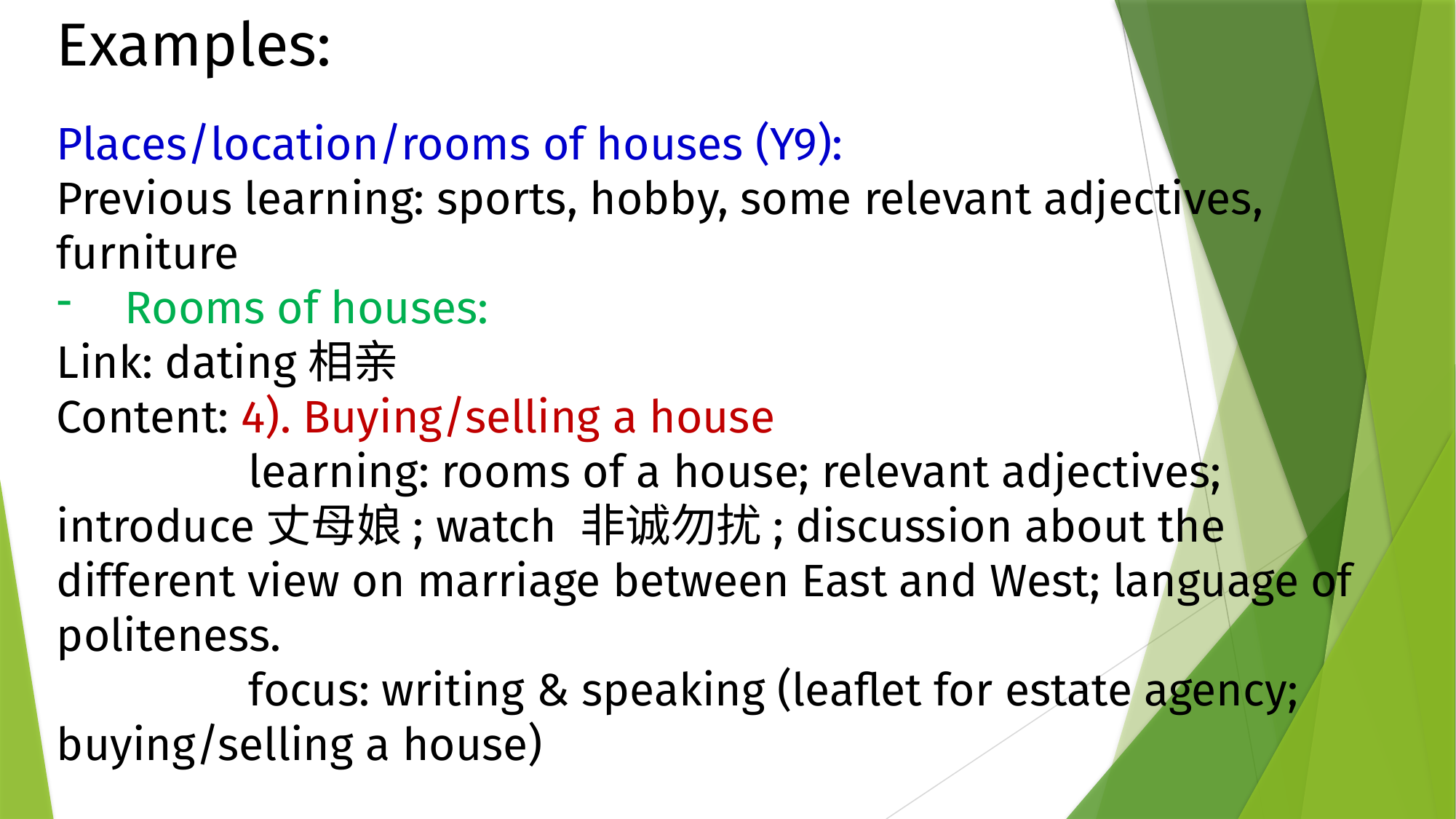

Examples:

Places/location/rooms of houses (Y9):
Previous learning: sports, hobby, some relevant adjectives, furniture
Rooms of houses:
Link: dating相亲
Content: 4). Buying/selling a house
                learning: rooms of a house; relevant adjectives; introduce丈母娘; watch 非诚勿扰; discussion about the different view on marriage between East and West; language of politeness.
                focus: writing & speaking (leaflet for estate agency; buying/selling a house)